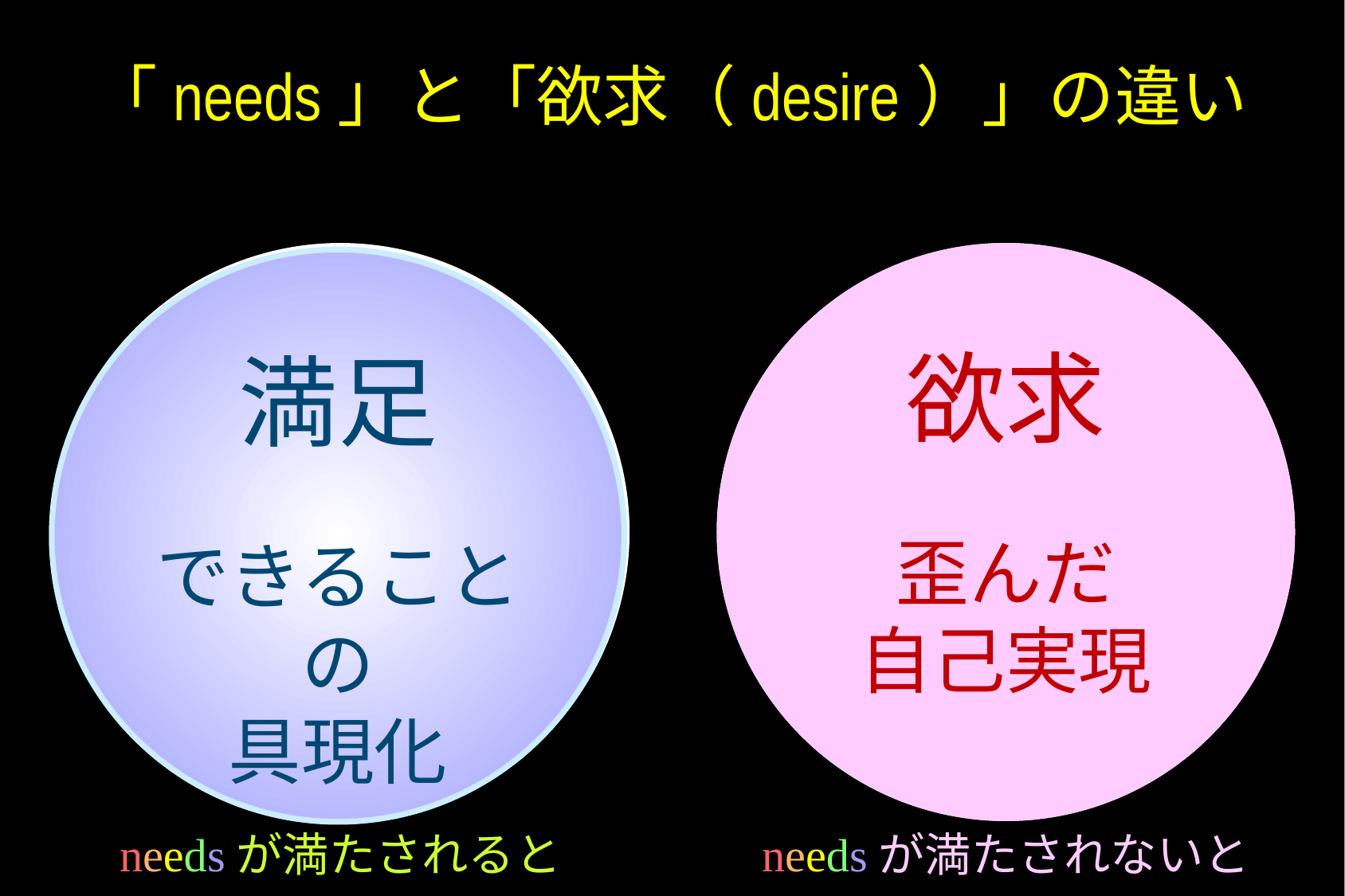

needs
# 「needs」と「欲求（desire）」の違い
その人のneeds
その人のneeds
欲求

歪んだ
自己実現
満足

できることの
具現化
needs
needsが満たされると
needsが満たされないと